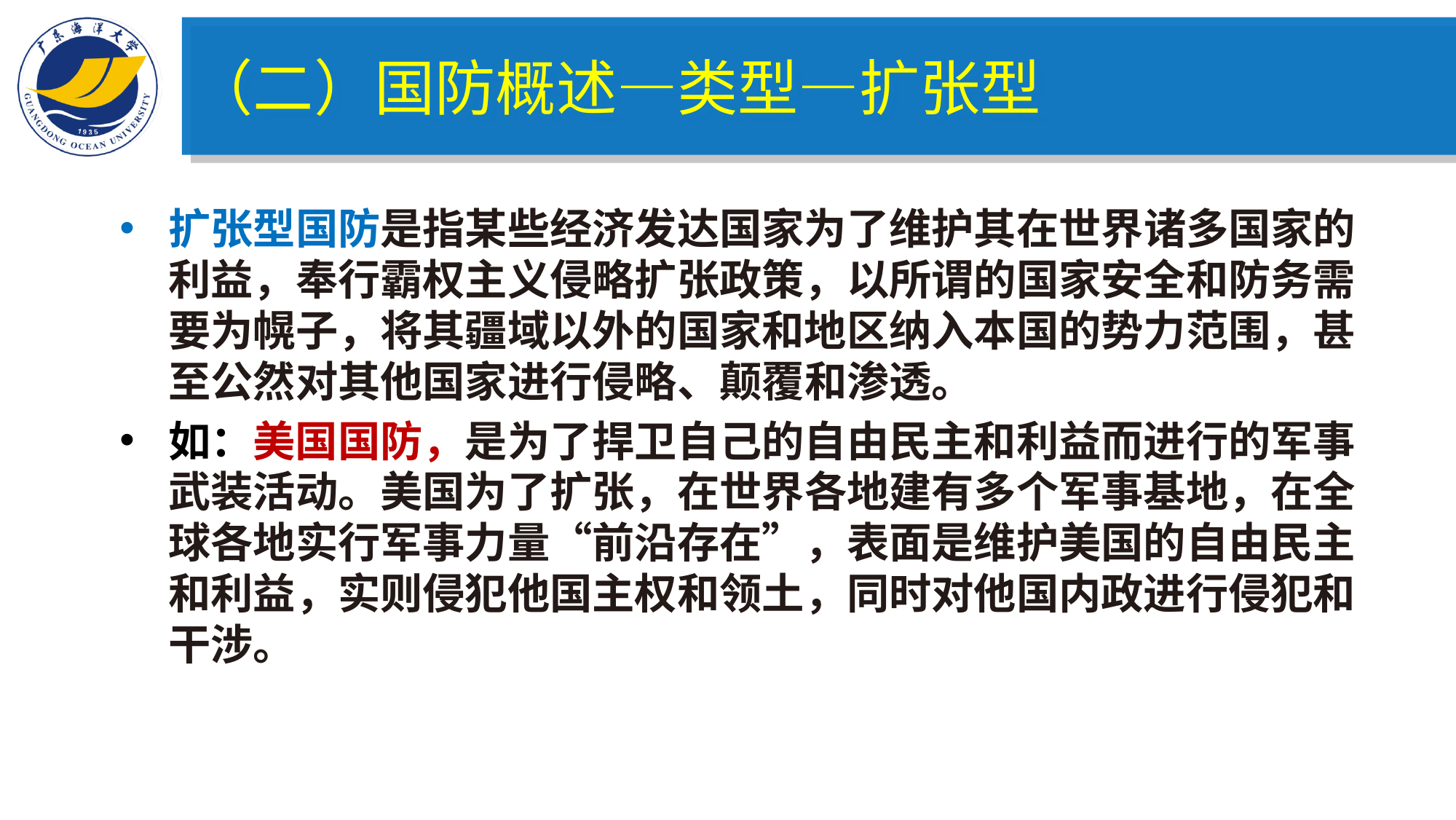

（二）国防概述—类型—扩张型
扩张型国防是指某些经济发达国家为了维护其在世界诸多国家的利益，奉行霸权主义侵略扩张政策，以所谓的国家安全和防务需要为幌子，将其疆域以外的国家和地区纳入本国的势力范围，甚至公然对其他国家进行侵略、颠覆和渗透。
如：美国国防，是为了捍卫自己的自由民主和利益而进行的军事武装活动。美国为了扩张，在世界各地建有多个军事基地，在全球各地实行军事力量“前沿存在”，表面是维护美国的自由民主和利益，实则侵犯他国主权和领土，同时对他国内政进行侵犯和干涉。